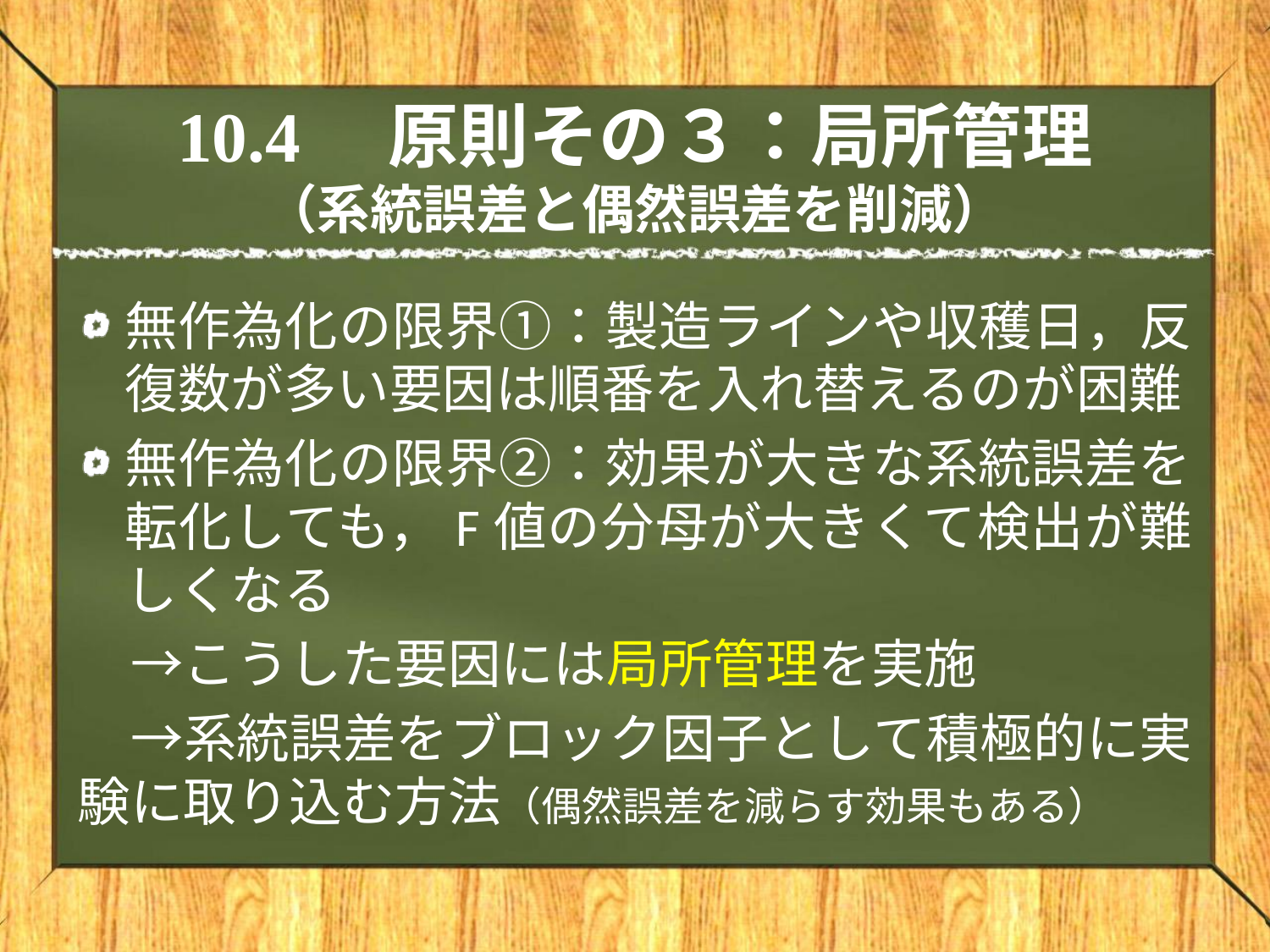

# 10.4　原則その３：局所管理 （系統誤差と偶然誤差を削減）
無作為化の限界①：製造ラインや収穫日，反復数が多い要因は順番を入れ替えるのが困難
無作為化の限界②：効果が大きな系統誤差を転化しても，F値の分母が大きくて検出が難しくなる
　→こうした要因には局所管理を実施
　→系統誤差をブロック因子として積極的に実験に取り込む方法（偶然誤差を減らす効果もある）